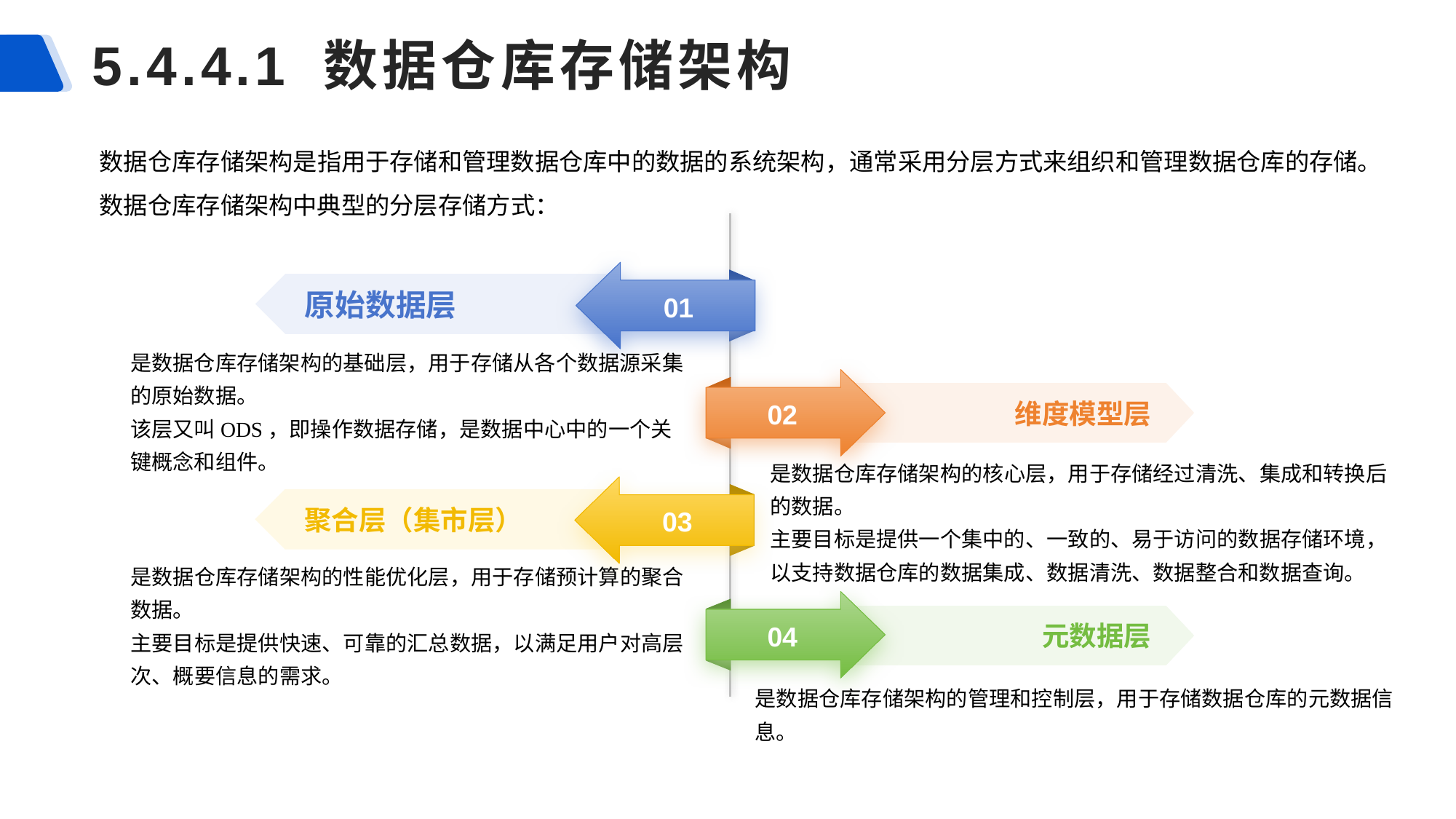

# 5.4.4.1 数据仓库存储架构
数据仓库存储架构是指用于存储和管理数据仓库中的数据的系统架构，通常采用分层方式来组织和管理数据仓库的存储。
数据仓库存储架构中典型的分层存储方式：
01
原始数据层

是数据仓库存储架构的基础层，用于存储从各个数据源采集的原始数据。
该层又叫ODS，即操作数据存储，是数据中心中的一个关键概念和组件。
02
维度模型层

是数据仓库存储架构的核心层，用于存储经过清洗、集成和转换后的数据。
主要目标是提供一个集中的、一致的、易于访问的数据存储环境，以支持数据仓库的数据集成、数据清洗、数据整合和数据查询。
03
聚合层（集市层）

是数据仓库存储架构的性能优化层，用于存储预计算的聚合数据。
主要目标是提供快速、可靠的汇总数据，以满足用户对高层次、概要信息的需求。
04
元数据层

是数据仓库存储架构的管理和控制层，用于存储数据仓库的元数据信息。